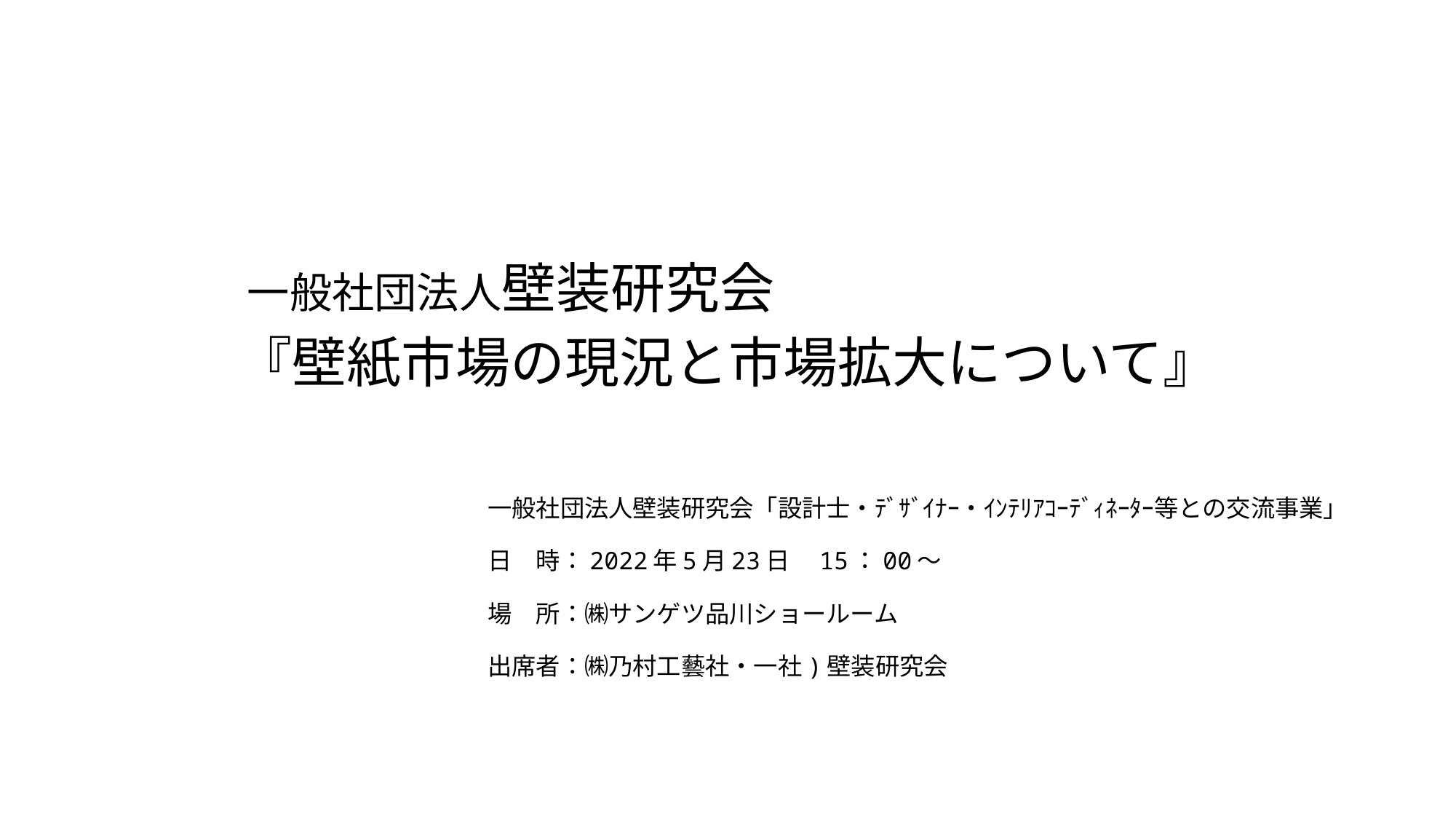

一般社団法人壁装研究会
『壁紙市場の現況と市場拡大について』
# 一般社団法人壁装研究会「設計士・ﾃﾞｻﾞｲﾅｰ・ｲﾝﾃﾘｱｺｰﾃﾞｨﾈｰﾀｰ等との交流事業」 日　時：2022年5月23日　15：00～ 場　所：㈱サンゲツ品川ショールーム 出席者：㈱乃村工藝社・一社)壁装研究会